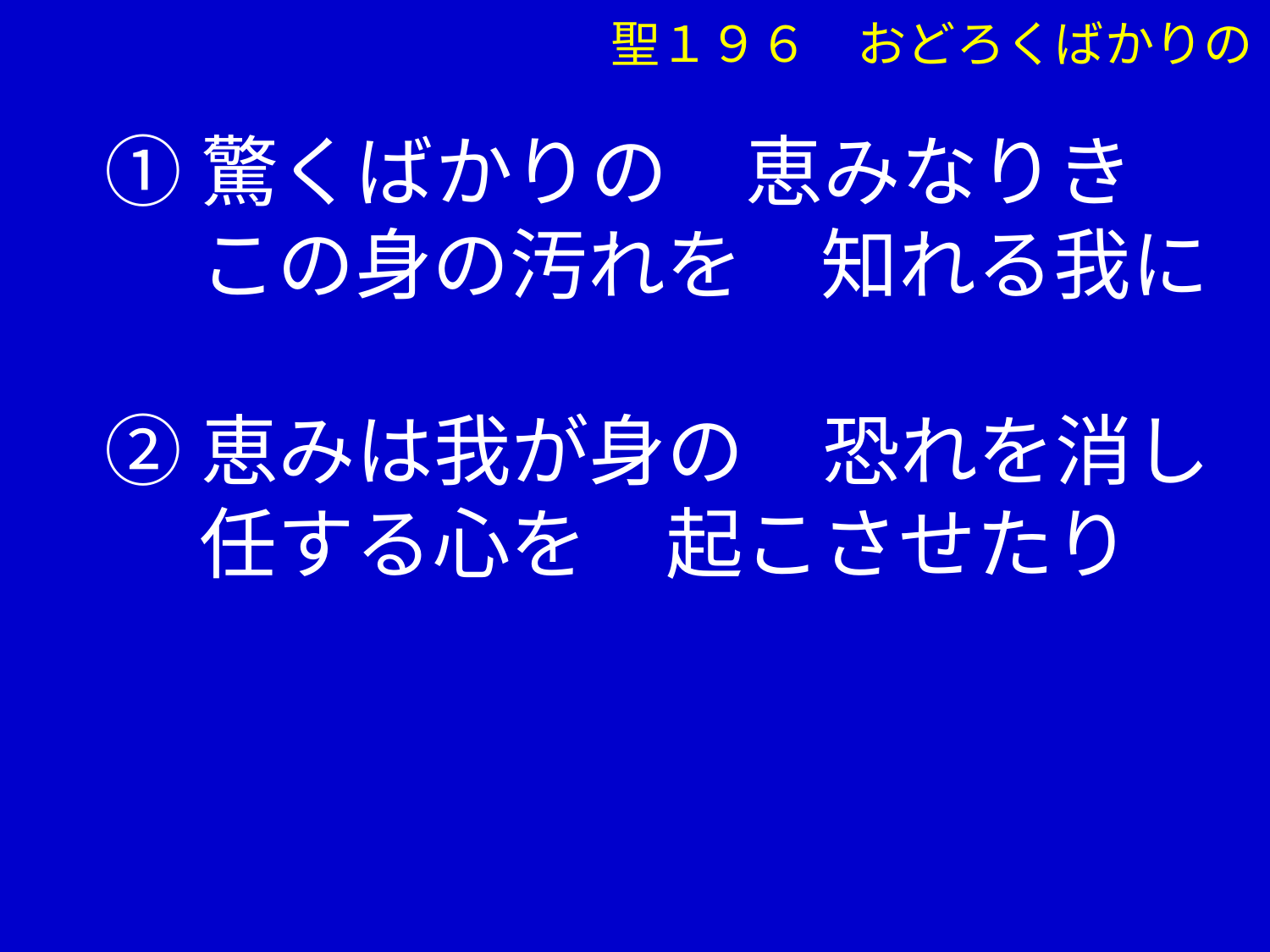

聖１９６　おどろくばかりの
①驚くばかりの　恵みなりき
　 この身の汚れを　知れる我に

②恵みは我が身の　恐れを消し
　 任する心を　起こさせたり